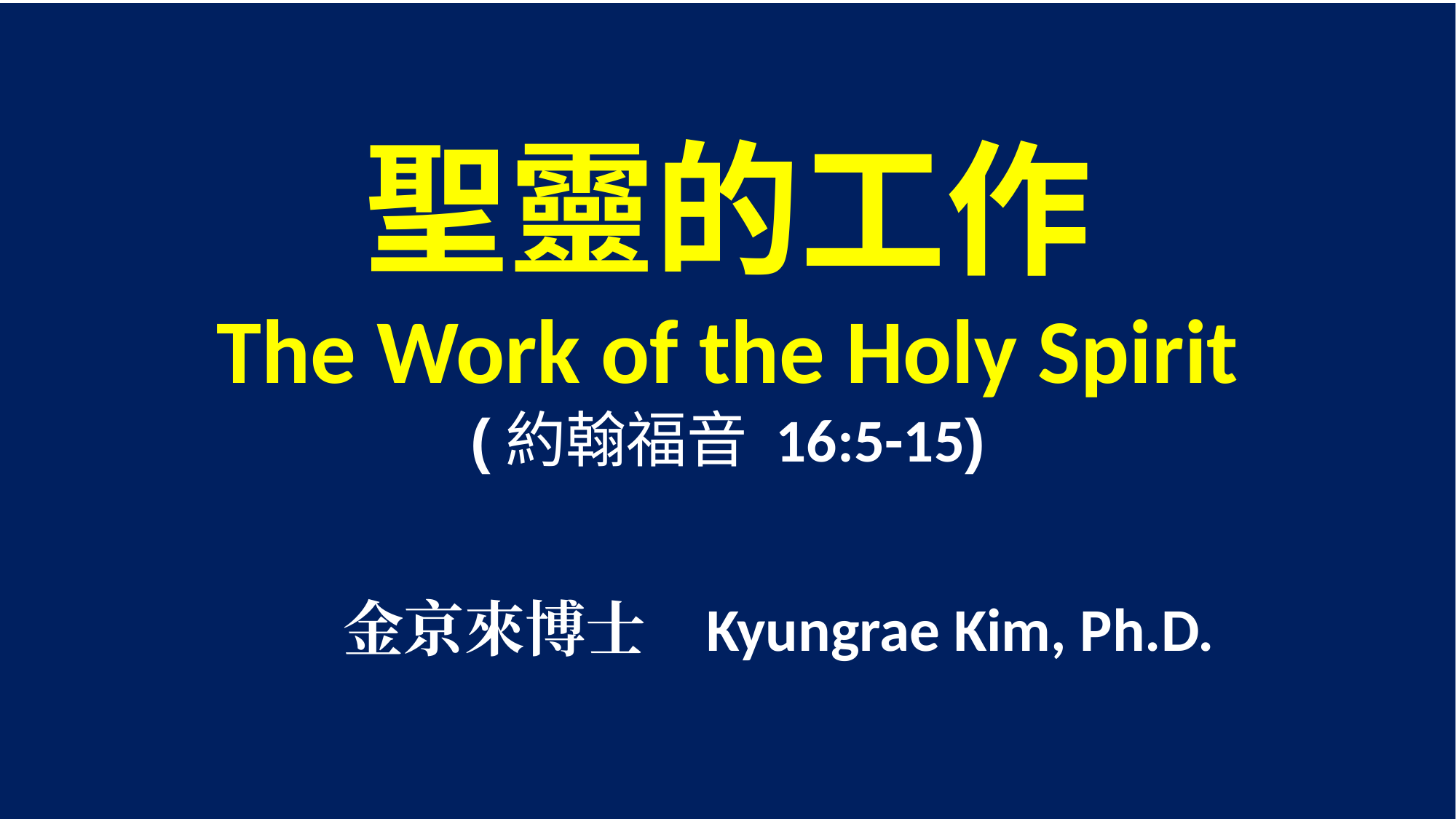

聖靈的工作
The Work of the Holy Spirit
(約翰福音 16:5-15)

                       金京來博士   Kyungrae Kim, Ph.D.